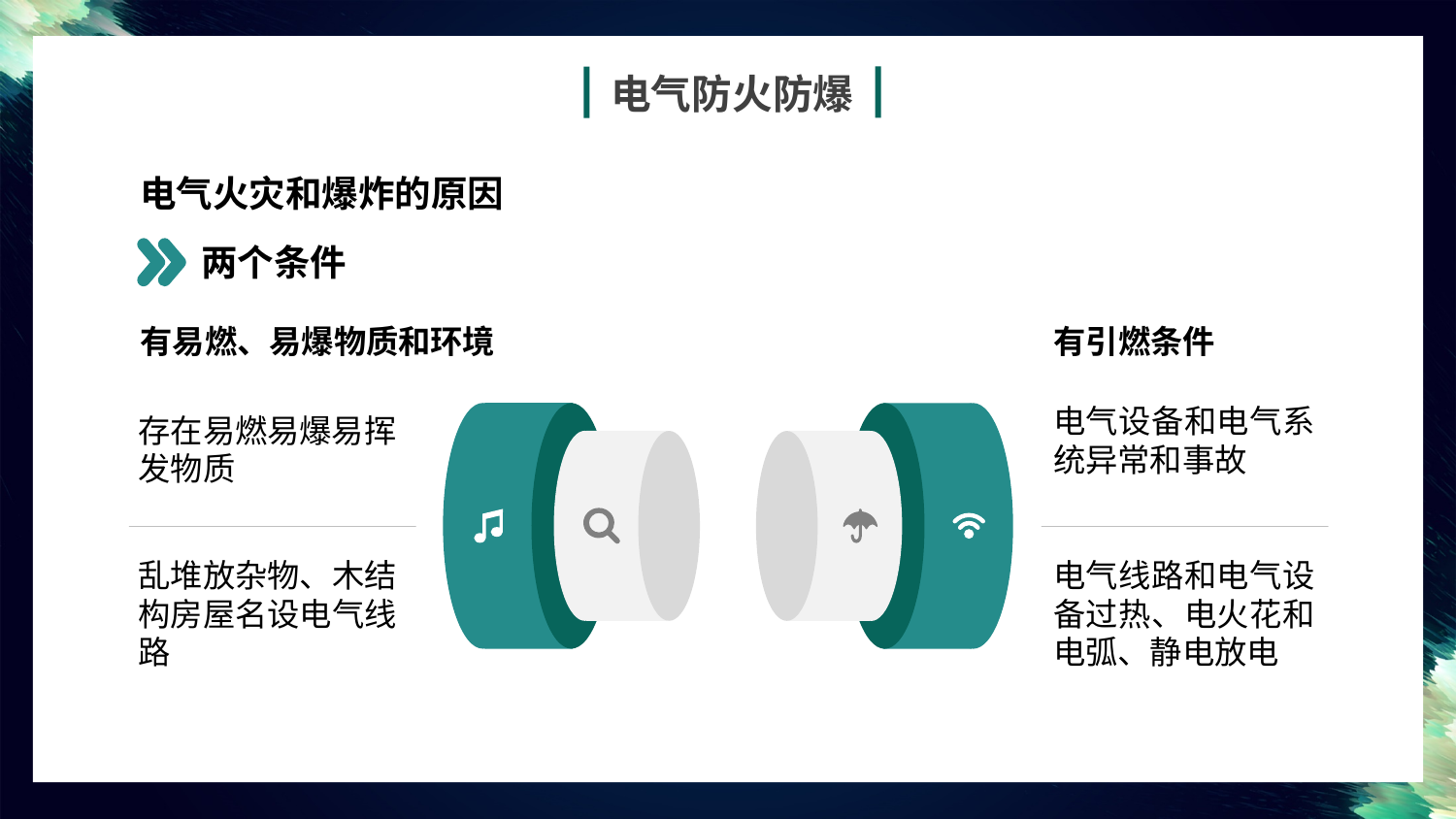

电气防火防爆

电气火灾和爆炸的原因
两个条件

有易燃、易爆物质和环境
有引燃条件
电气设备和电气系统异常和事故
存在易燃易爆易挥发物质

乱堆放杂物、木结构房屋名设电气线路
电气线路和电气设备过热、电火花和电弧、静电放电